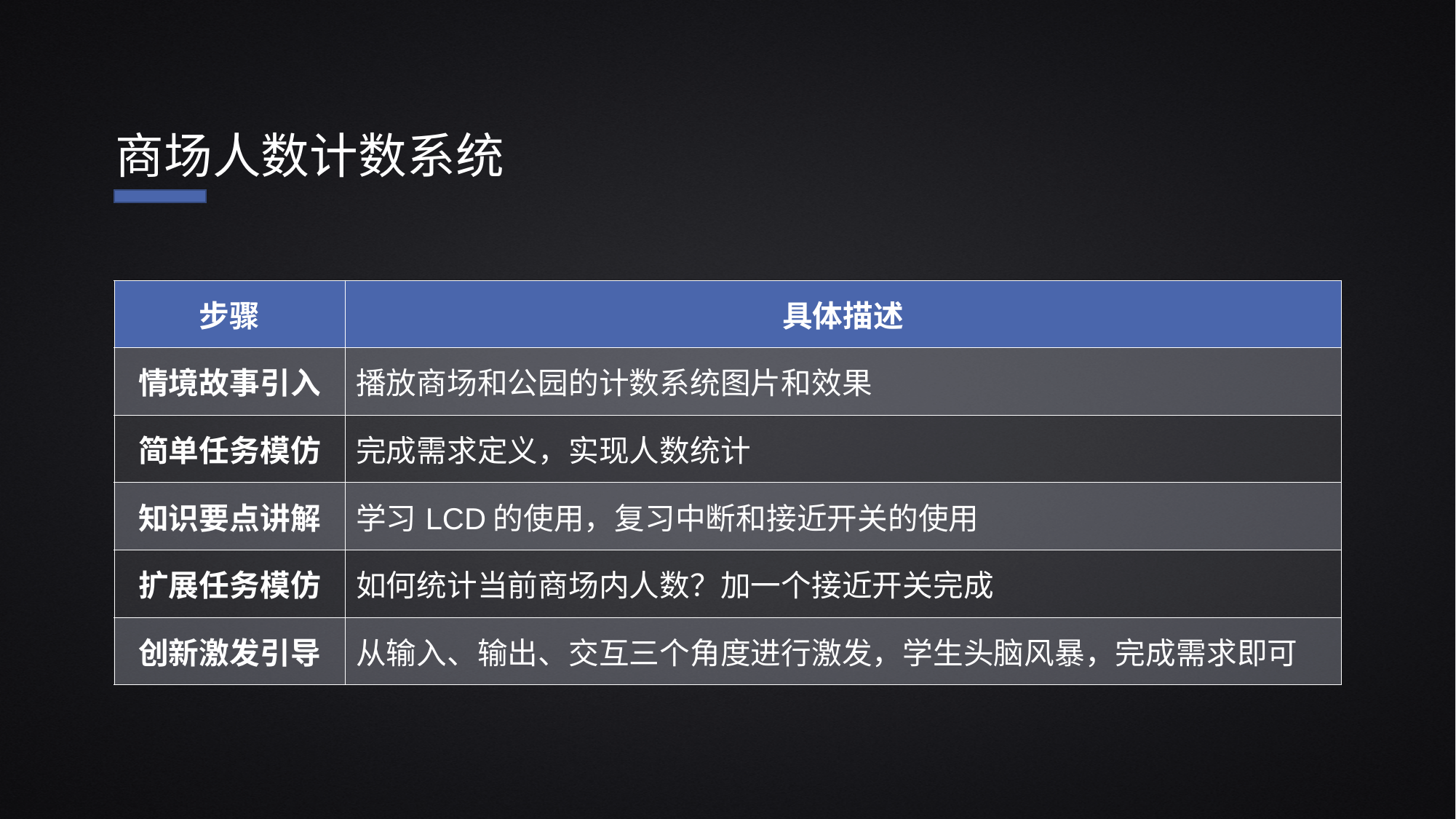

商场人数计数系统

| 步骤 | 具体描述 |
| --- | --- |
| 情境故事引入 | 播放商场和公园的计数系统图片和效果 |
| 简单任务模仿 | 完成需求定义，实现人数统计 |
| 知识要点讲解 | 学习LCD的使用，复习中断和接近开关的使用 |
| 扩展任务模仿 | 如何统计当前商场内人数？加一个接近开关完成 |
| 创新激发引导 | 从输入、输出、交互三个角度进行激发，学生头脑风暴，完成需求即可 |